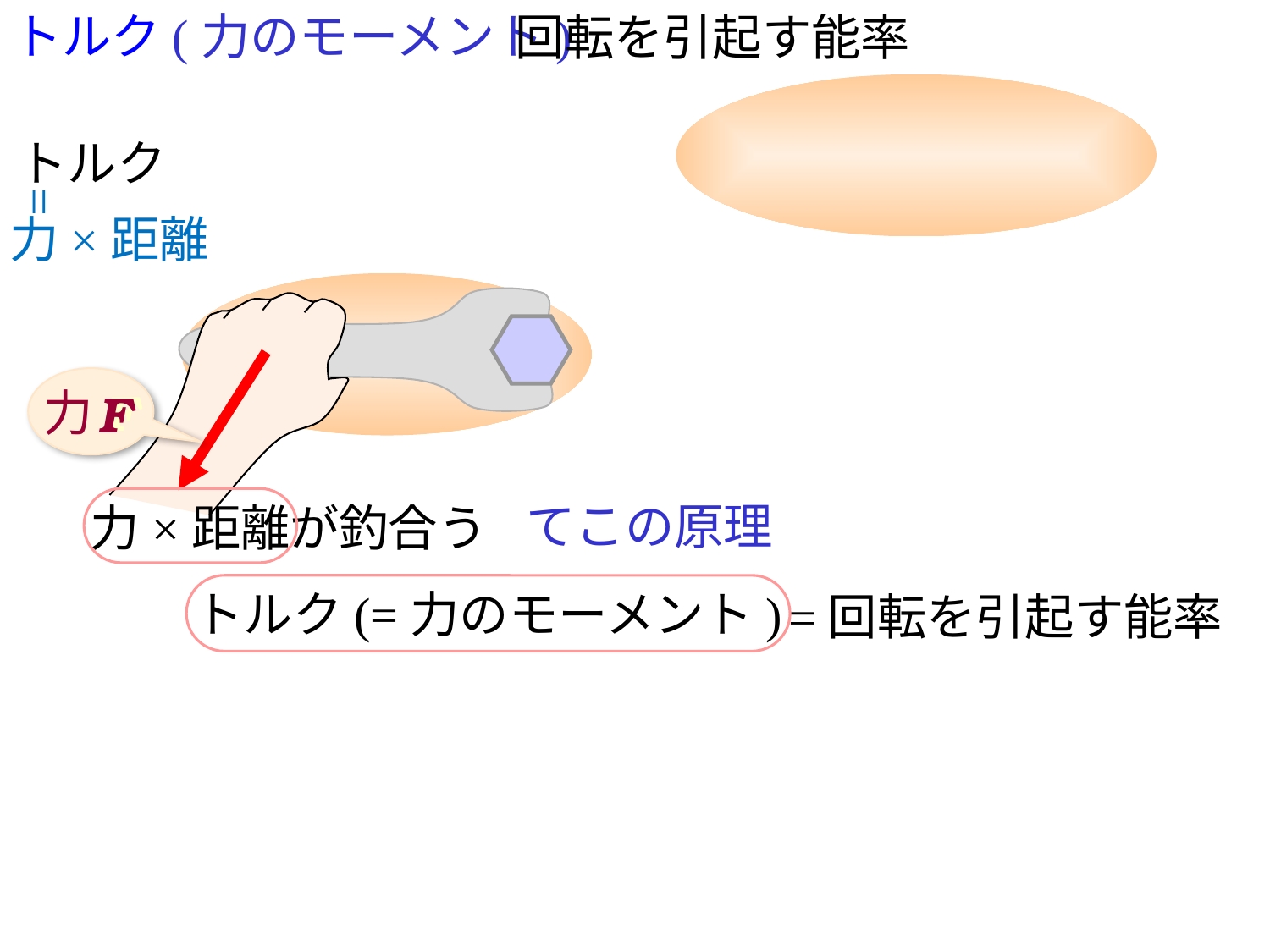

# トルク(力のモーメント)
回転を引起す能率

トルク
=
力×距離

力F
F
てこの原理

力×距離が釣合う
トルク(=力のモーメント)
=回転を引起す能率